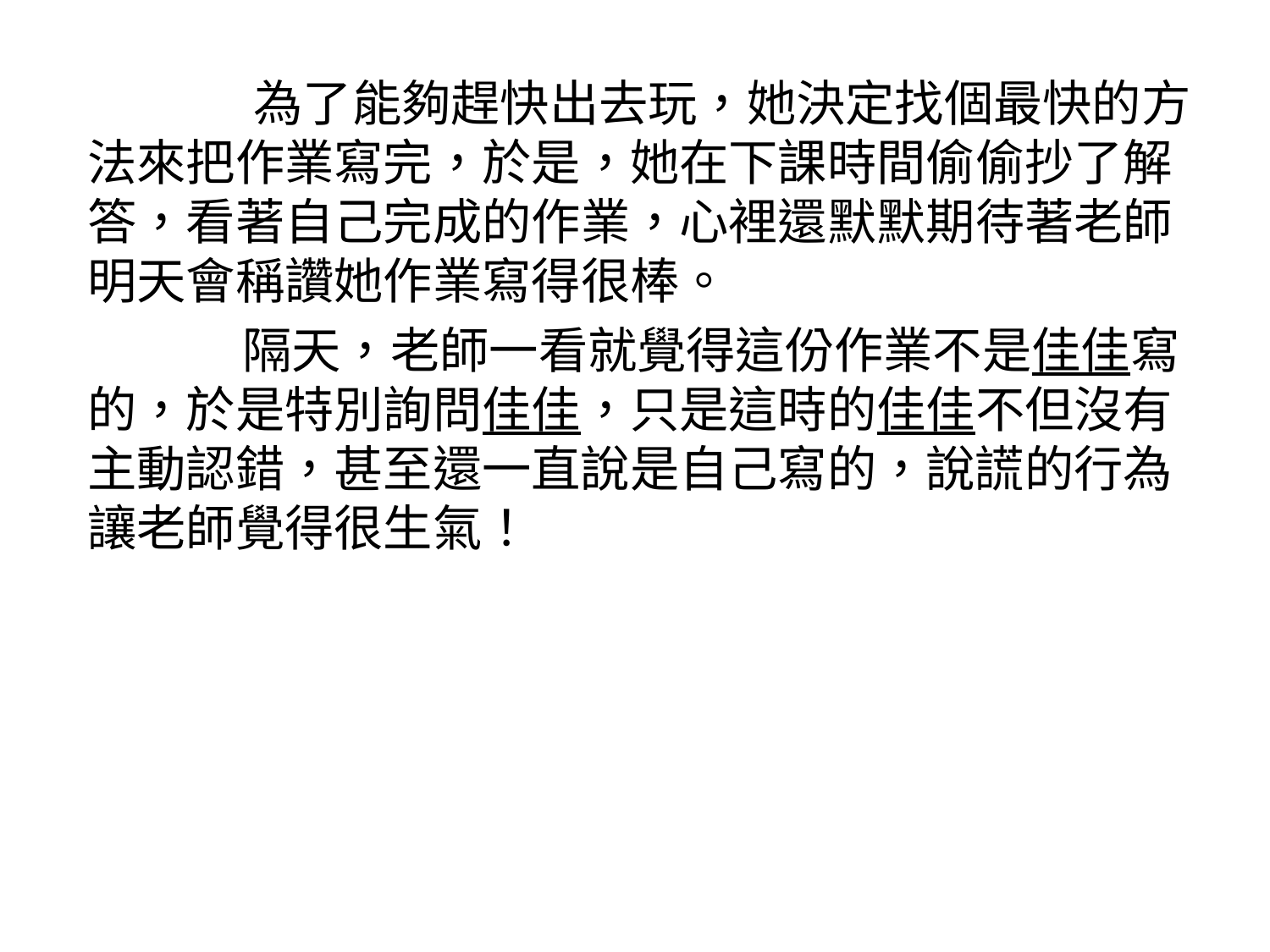

為了能夠趕快出去玩，她決定找個最快的方法來把作業寫完，於是，她在下課時間偷偷抄了解答，看著自己完成的作業，心裡還默默期待著老師明天會稱讚她作業寫得很棒。
             隔天，老師一看就覺得這份作業不是佳佳寫的，於是特別詢問佳佳，只是這時的佳佳不但沒有主動認錯，甚至還一直說是自己寫的，說謊的行為讓老師覺得很生氣！